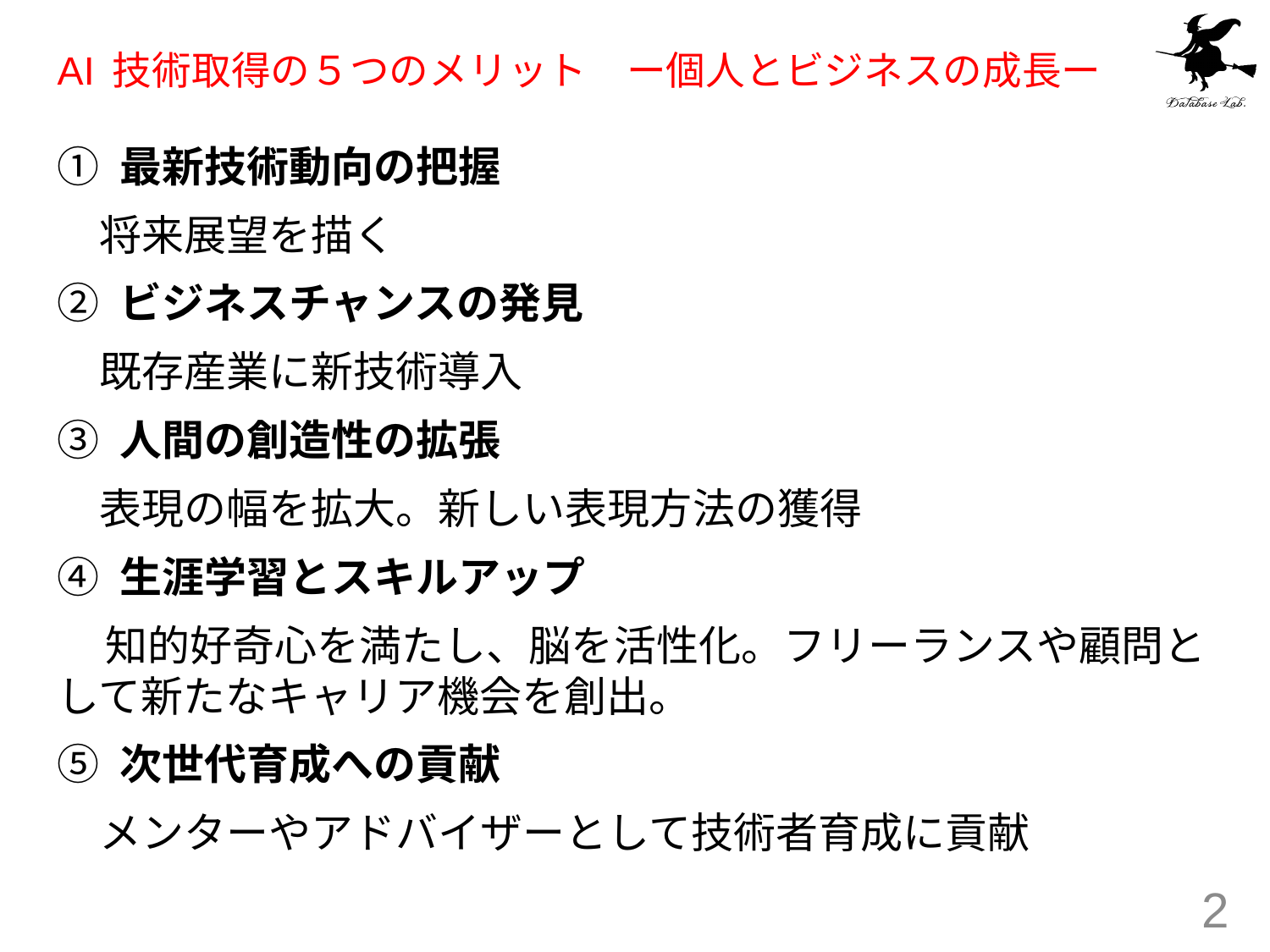

# AI 技術取得の５つのメリット　ー個人とビジネスの成長ー
① 最新技術動向の把握
　将来展望を描く
② ビジネスチャンスの発見
　既存産業に新技術導入
③ 人間の創造性の拡張
　表現の幅を拡大。新しい表現方法の獲得
④ 生涯学習とスキルアップ
    知的好奇心を満たし、脳を活性化。フリーランスや顧問として新たなキャリア機会を創出。
⑤ 次世代育成への貢献
　メンターやアドバイザーとして技術者育成に貢献
2